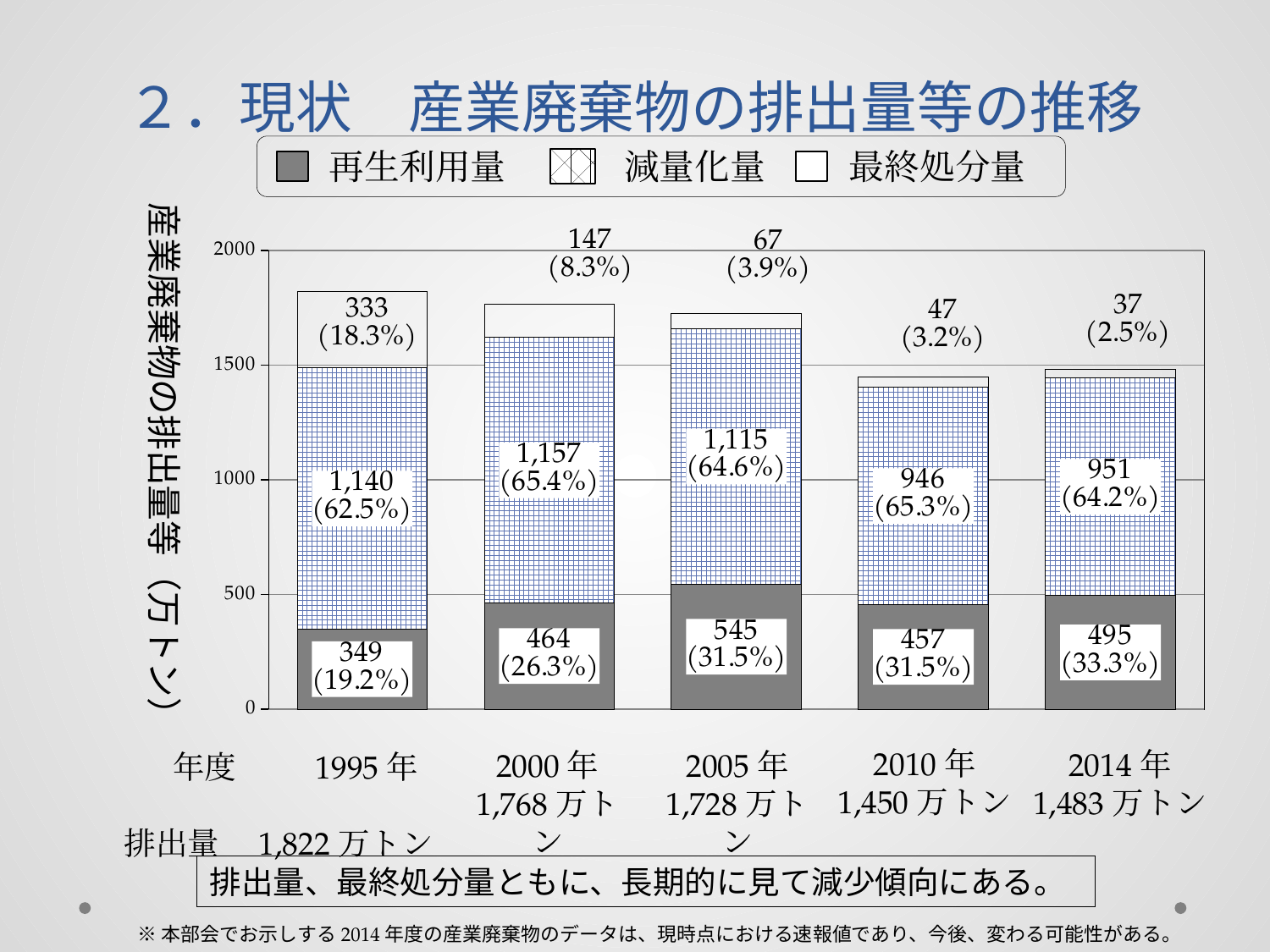

# ２．現状　産業廃棄物の排出量等の推移

再生利用量
減量化量
最終処分量

産業廃棄物の排出量等（万トン）

### Chart

| Category | 再生利用 | 減量化 | 最終処分 |
|---|---|---|---|
| 平成7年度 | 349.0 | 1140.0 | 333.0 |
| 平成12年度 | 464.0 | 1157.0 | 147.0 |
| 平成17年度 | 545.0 | 1115.0 | 67.0 |
| 平成22年度 | 457.0 | 946.0 | 47.0 |
| 平成26年度 | 495.0 | 951.0 | 37.0 |
2010年
1,450万トン
2014年
1,483万トン
2000年
1,768万トン
2005年
1,728万トン
　　　年度　　 1995年
排出量　1,822万トン
排出量、最終処分量ともに、長期的に見て減少傾向にある。
※本部会でお示しする2014年度の産業廃棄物のデータは、現時点における速報値であり、今後、変わる可能性がある。